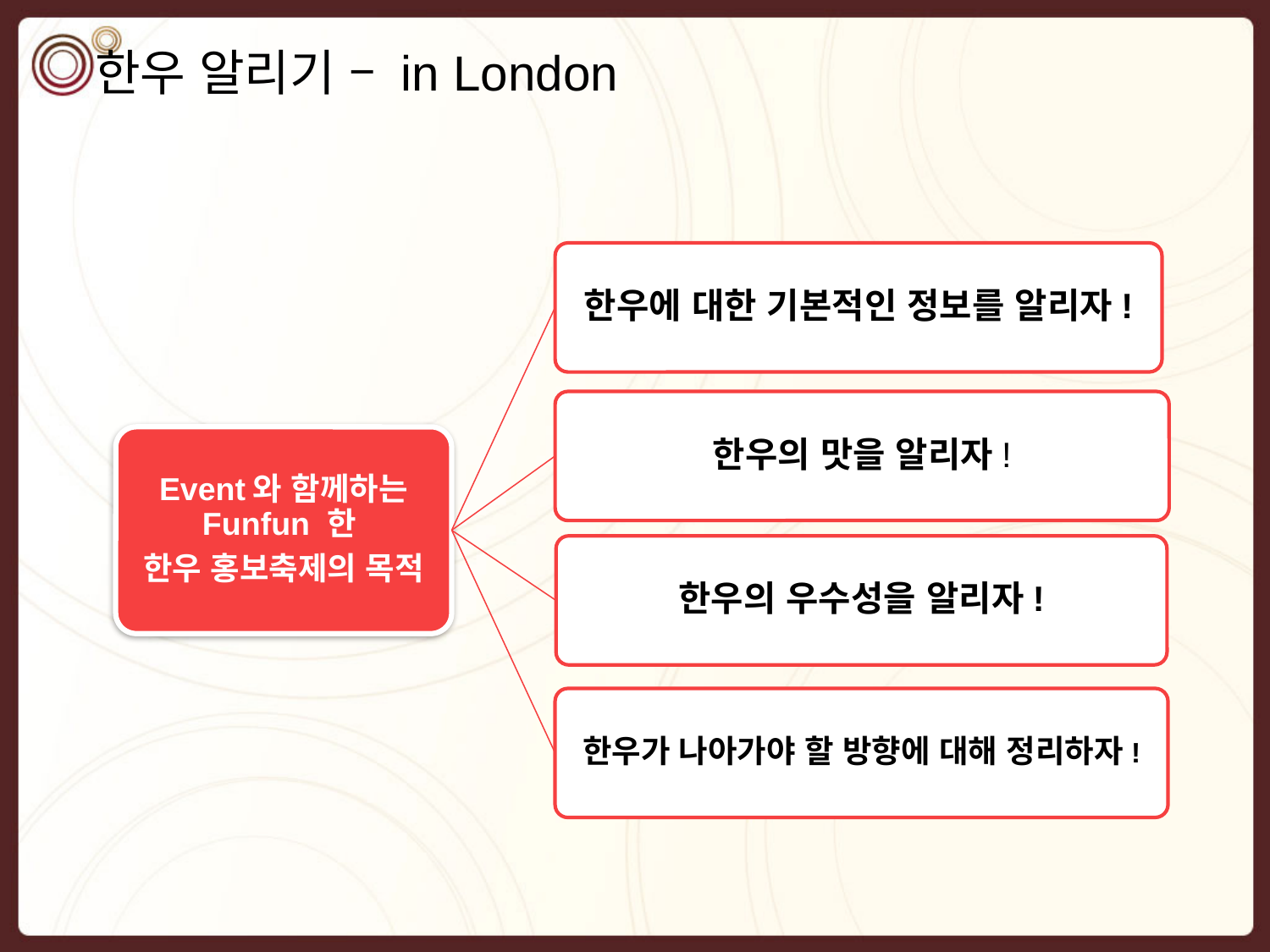

# 한우 알리기 – in London

Event와 함께하는 Funfun 한
한우 홍보축제의 목적

한우에 대한 기본적인 정보를 알리자!

한우의 맛을 알리자!

한우의 우수성을 알리자!

한우가 나아가야 할 방향에 대해 정리하자!